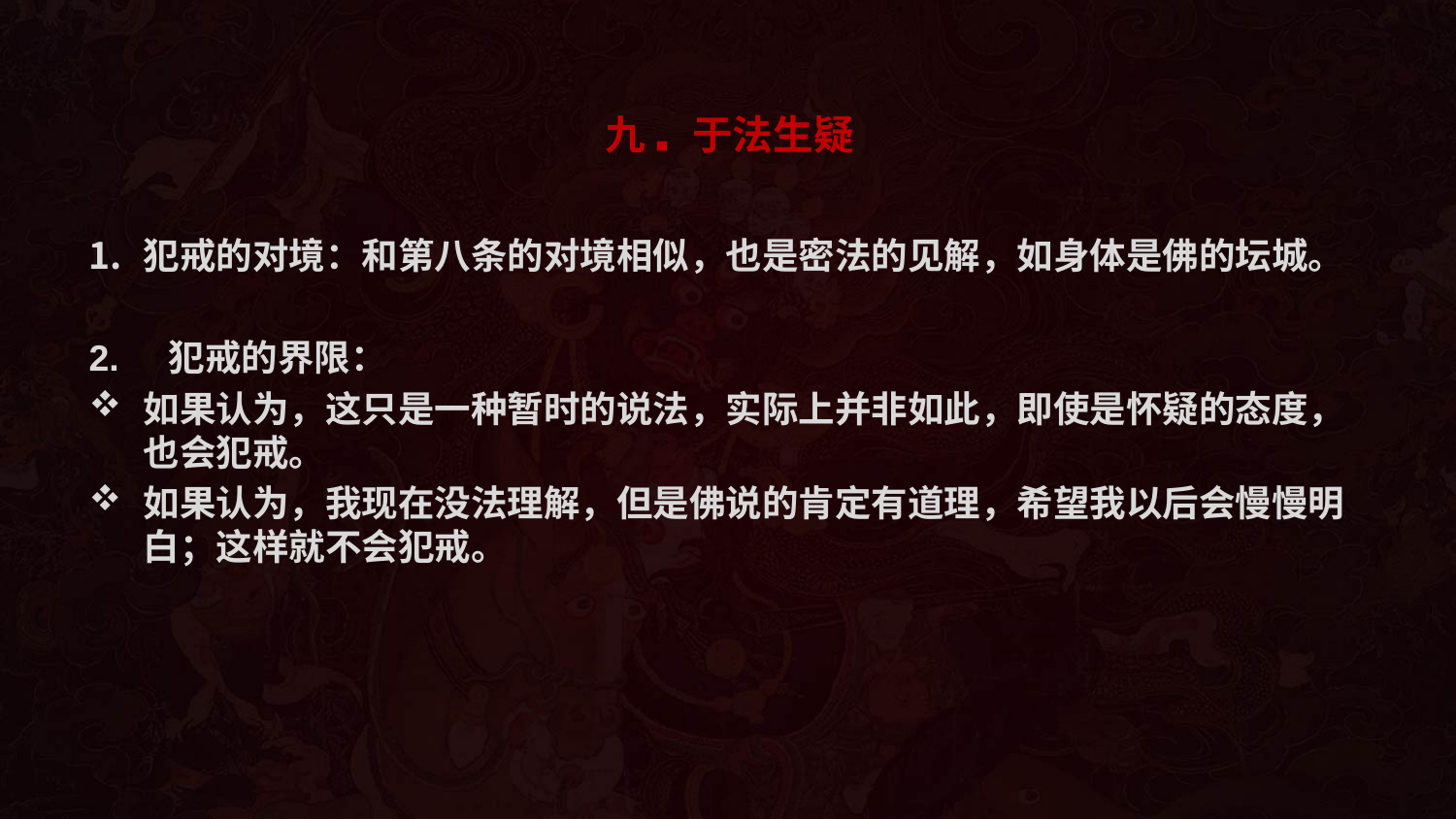

# 九. 于法生疑
犯戒的对境：和第八条的对境相似，也是密法的见解，如身体是佛的坛城。

2.    犯戒的界限：
如果认为，这只是一种暂时的说法，实际上并非如此，即使是怀疑的态度，也会犯戒。
如果认为，我现在没法理解，但是佛说的肯定有道理，希望我以后会慢慢明白；这样就不会犯戒。